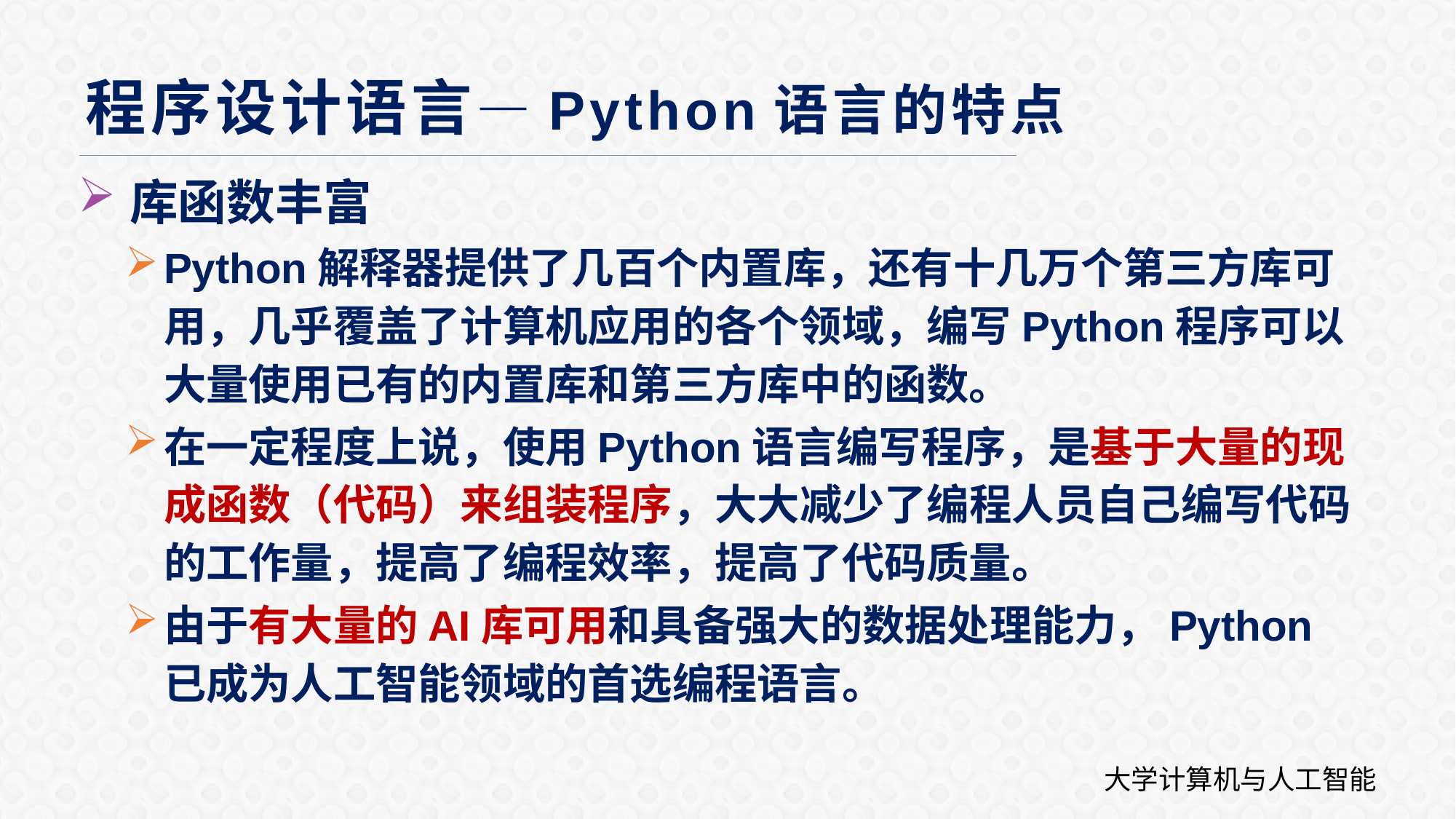

程序设计语言—Python语言的特点

库函数丰富
Python解释器提供了几百个内置库，还有十几万个第三方库可用，几乎覆盖了计算机应用的各个领域，编写Python程序可以大量使用已有的内置库和第三方库中的函数。
在一定程度上说，使用Python语言编写程序，是基于大量的现成函数（代码）来组装程序，大大减少了编程人员自己编写代码的工作量，提高了编程效率，提高了代码质量。
由于有大量的AI库可用和具备强大的数据处理能力，Python已成为人工智能领域的首选编程语言。